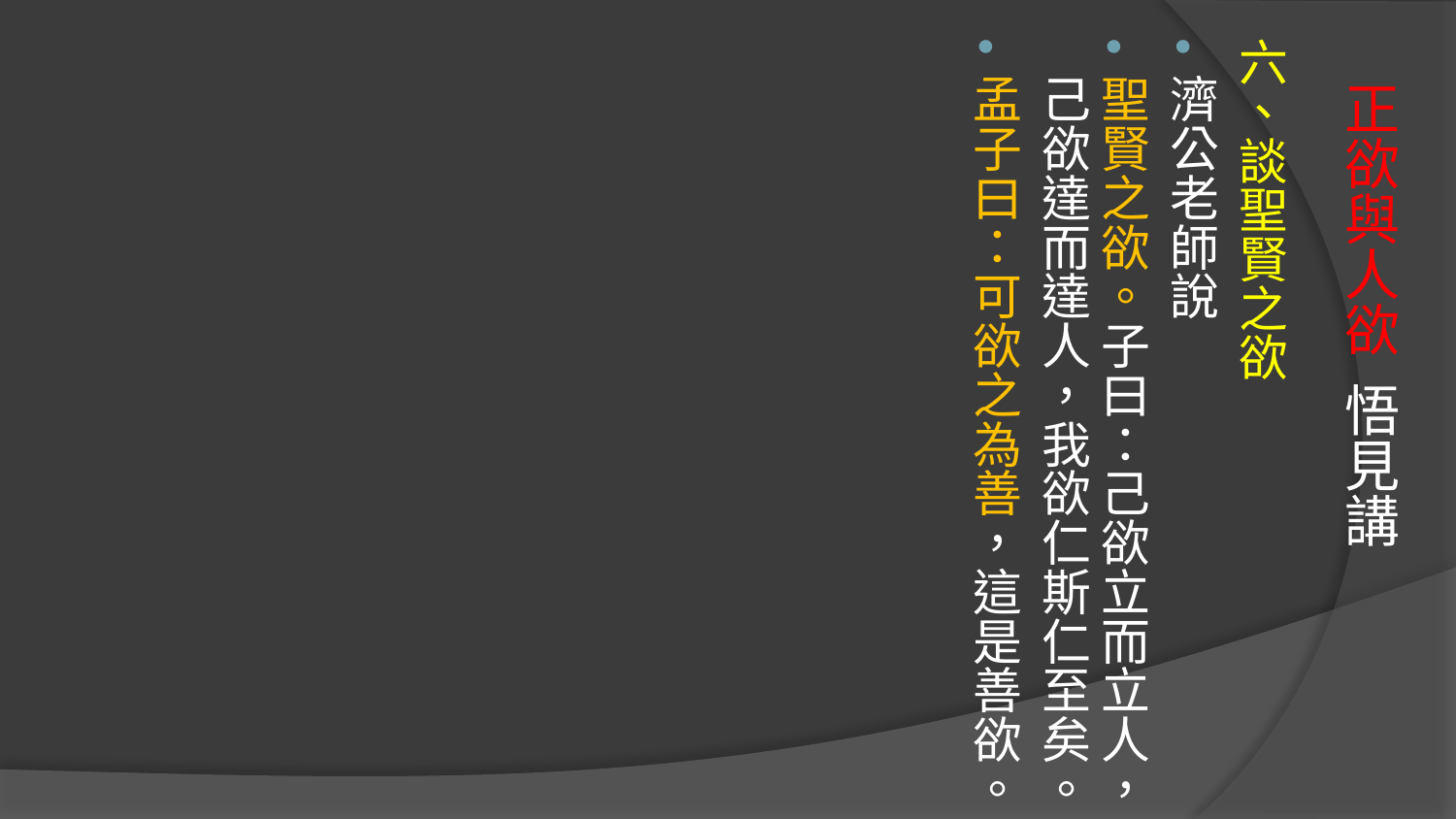

六、談聖賢之欲
濟公老師說
聖賢之欲。子曰：己欲立而立人，己欲達而達人，我欲仁斯仁至矣。
孟子曰：可欲之為善，這是善欲。

# 正欲與人欲  悟見講